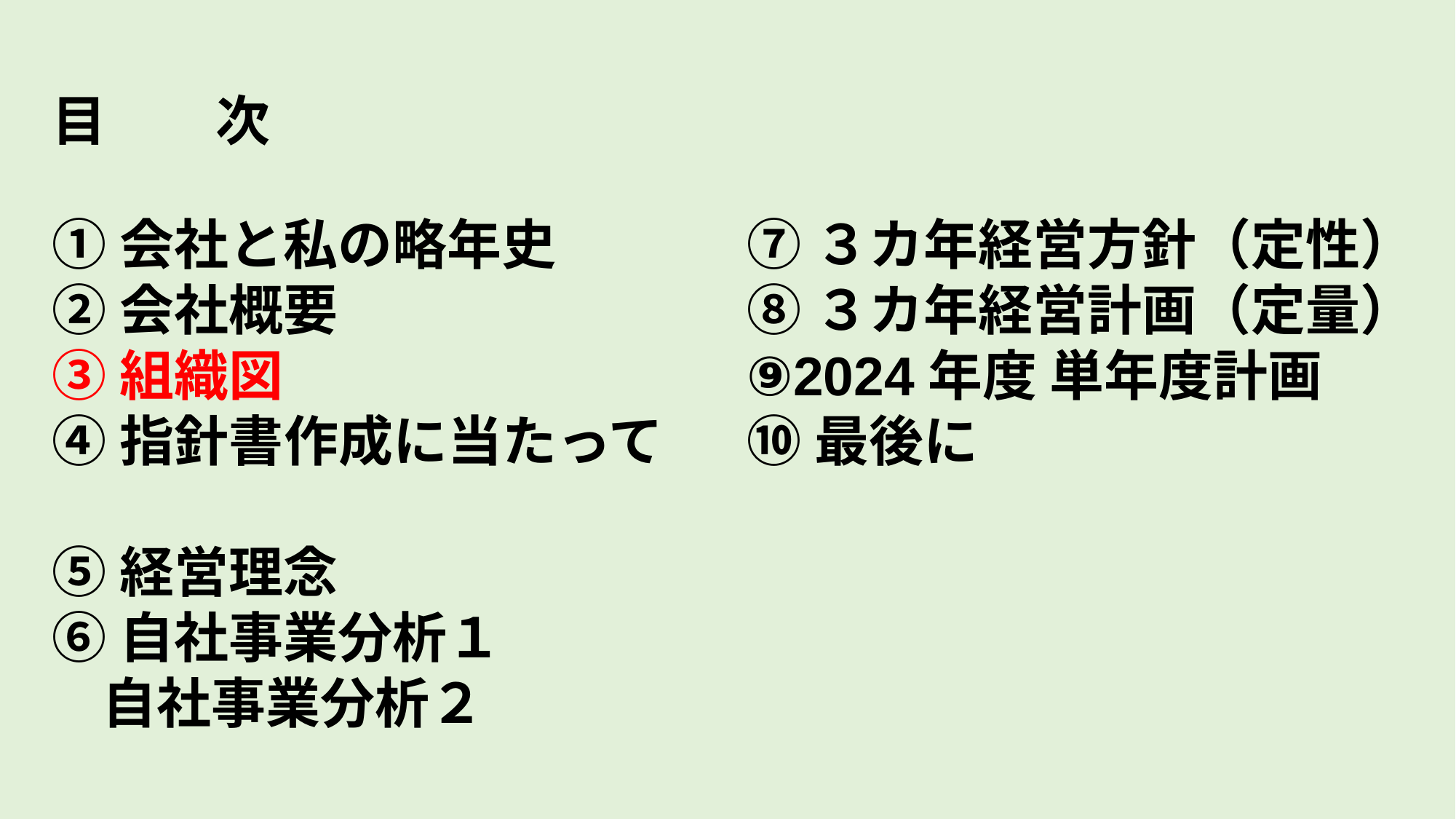

目　　次

①会社と私の略年史
②会社概要
③組織図
④指針書作成に当たって
⑤経営理念
⑥自社事業分析１
   自社事業分析２
⑦３カ年経営方針（定性）
⑧３カ年経営計画（定量）
⑨2024年度 単年度計画
⑩最後に